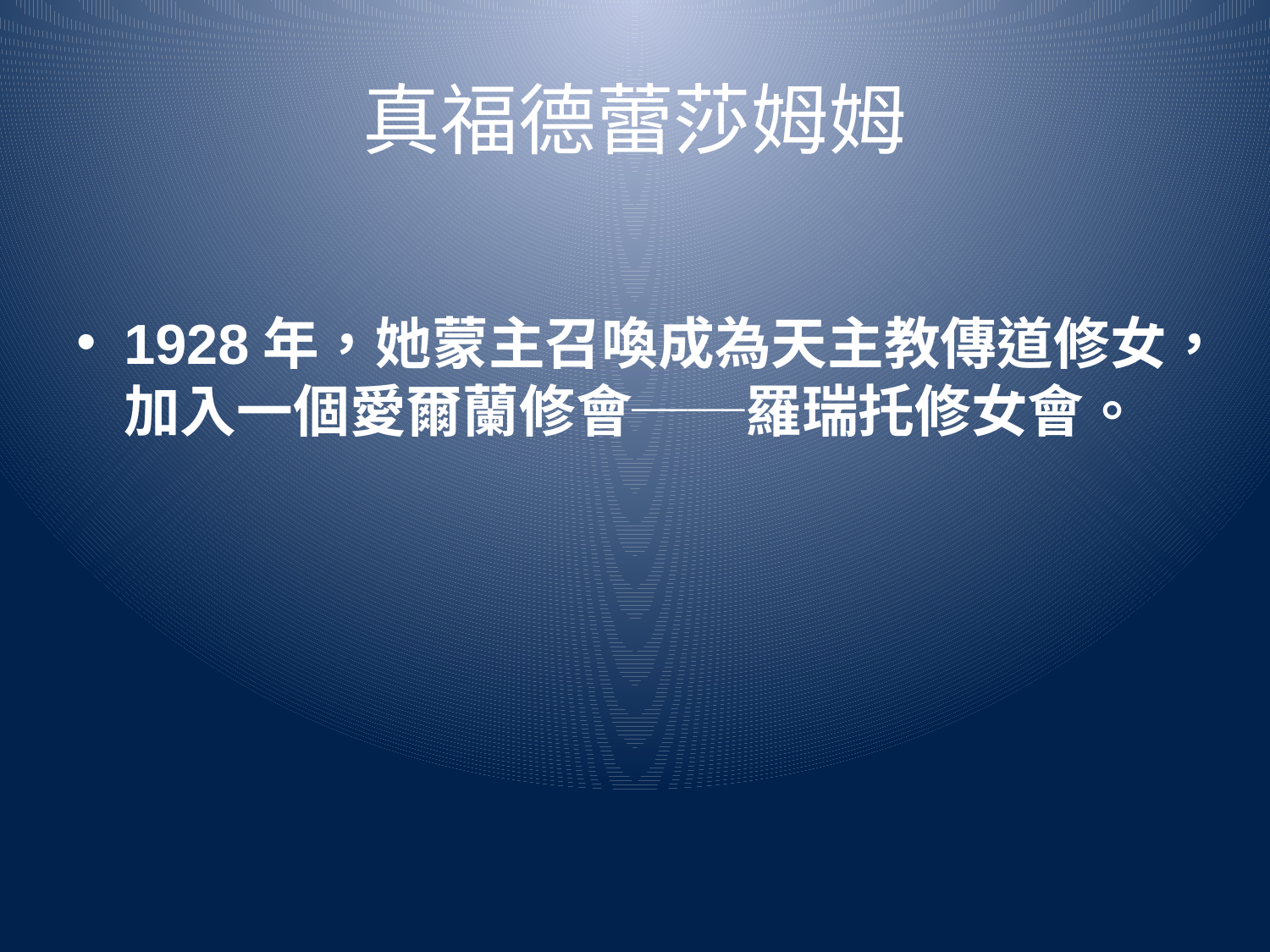

# 真福德蕾莎姆姆

1928年，她蒙主召喚成為天主教傳道修女，加入一個愛爾蘭修會──羅瑞托修女會。